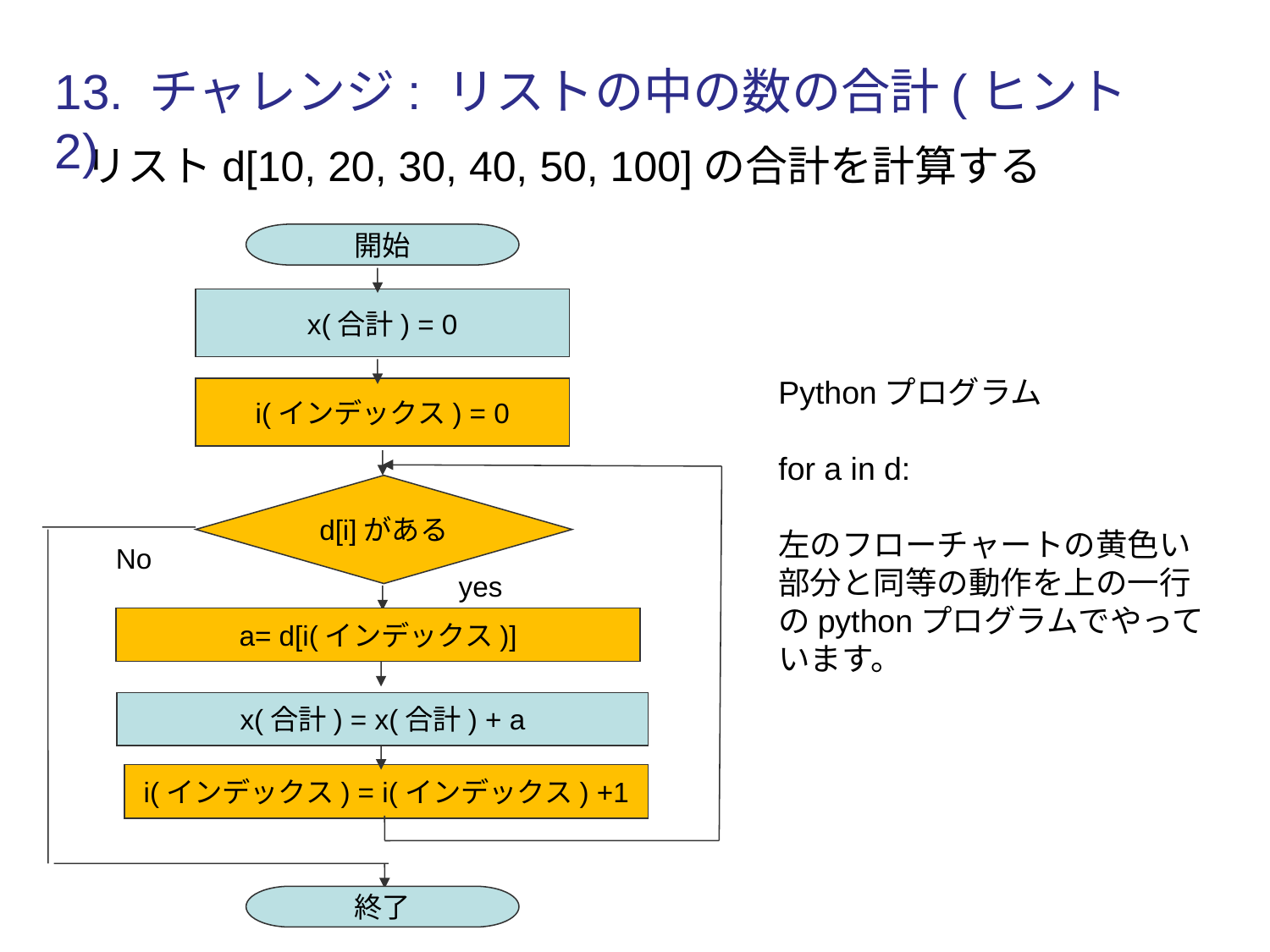

13. チャレンジ: リストの中の数の合計(ヒント2)
リストd[10, 20, 30, 40, 50, 100]の合計を計算する
開始

x(合計) = 0

Pythonプログラム

for a in d:

左のフローチャートの黄色い部分と同等の動作を上の一行のpythonプログラムでやっています。
i(インデックス) = 0

d[i]がある

No
yes

a= d[i(インデックス)]

x(合計) = x(合計) + a

i(インデックス) = i(インデックス) +1

終了